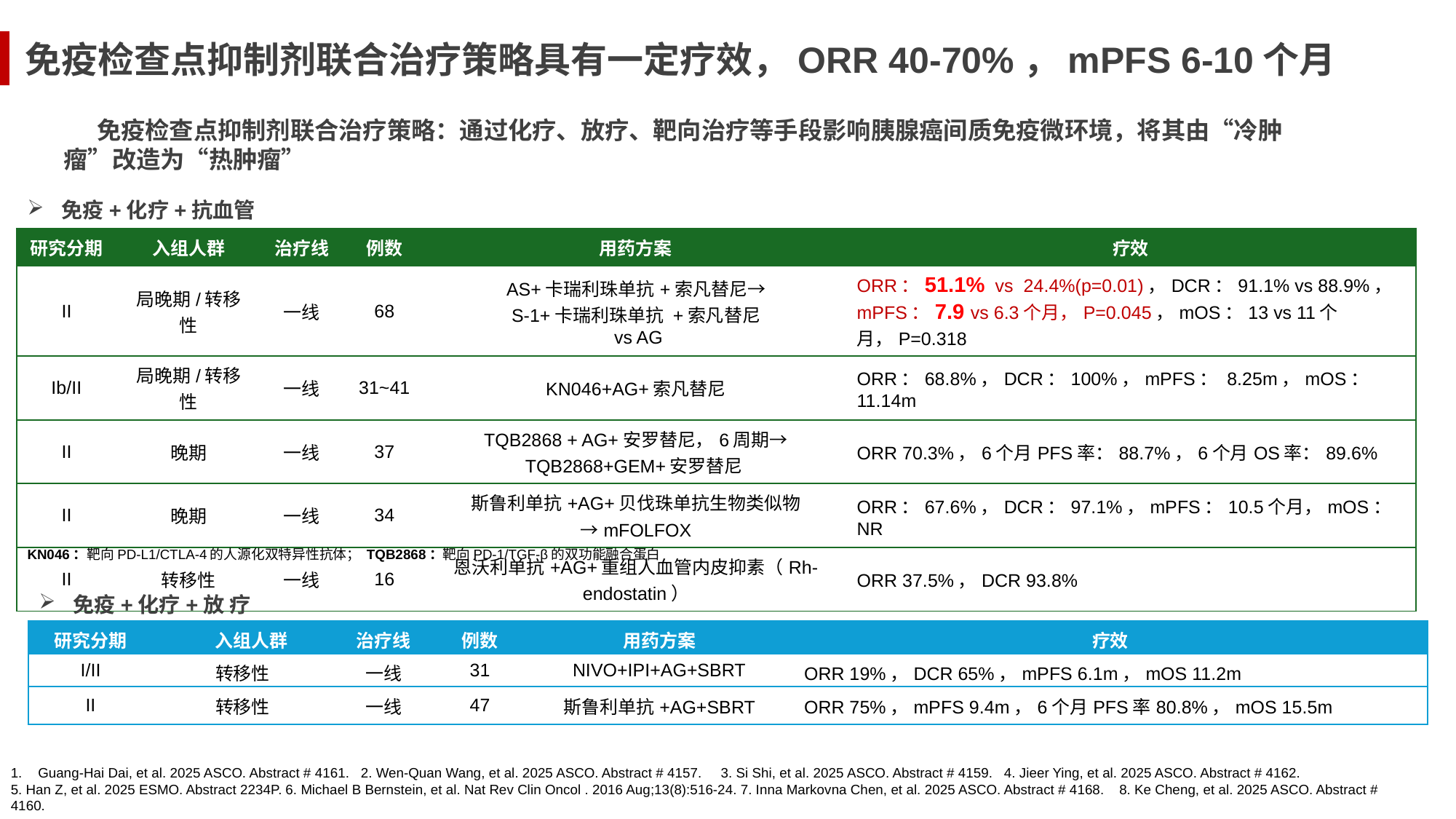

免疫检查点抑制剂联合治疗策略具有一定疗效，ORR 40-70%，mPFS 6-10个月
     免疫检查点抑制剂联合治疗策略：通过化疗、放疗、靶向治疗等手段影响胰腺癌间质免疫微环境，将其由“冷肿瘤”改造为“热肿瘤”
免疫+化疗+抗血管
| 研究分期 | 入组人群 | 治疗线 | 例数 | 用药方案 | 疗效 |
| --- | --- | --- | --- | --- | --- |
| II | 局晚期/转移性 | 一线 | 68 | AS+卡瑞利珠单抗+索凡替尼→ S-1+卡瑞利珠单抗 +索凡替尼 vs AG | ORR：51.1% vs 24.4%(p=0.01)，DCR：91.1% vs 88.9%， mPFS：7.9 vs 6.3个月，P=0.045，mOS：13 vs 11个月，P=0.318 |
| Ib/II | 局晚期/转移性 | 一线 | 31~41 | KN046+AG+索凡替尼 | ORR：68.8%，DCR：100%，mPFS： 8.25m，mOS：11.14m |
| II | 晚期 | 一线 | 37 | TQB2868 + AG+安罗替尼，6周期→ TQB2868+GEM+安罗替尼 | ORR 70.3%，6个月PFS率：88.7%，6个月OS率：89.6% |
| II | 晚期 | 一线 | 34 | 斯鲁利单抗+AG+贝伐珠单抗生物类似物→mFOLFOX | ORR：67.6%，DCR：97.1%，mPFS：10.5个月，mOS：NR |
| II | 转移性 | 一线 | 16 | 恩沃利单抗+AG+重组人血管内皮抑素（Rh-endostatin） | ORR 37.5%，DCR 93.8% |
KN046：靶向PD-L1/CTLA-4的人源化双特异性抗体； TQB2868：靶向PD-1/TGF-β的双功能融合蛋白
免疫+化疗+放 疗
| 研究分期 | 入组人群 | 治疗线 | 例数 | 用药方案 | 疗效 |
| --- | --- | --- | --- | --- | --- |
| I/II | 转移性 | 一线 | 31 | NIVO+IPI+AG+SBRT | ORR 19%，DCR 65%，mPFS 6.1m，mOS 11.2m |
| II | 转移性 | 一线 | 47 | 斯鲁利单抗+AG+SBRT | ORR 75%，mPFS 9.4m，6个月PFS率80.8%，mOS 15.5m |
Guang-Hai Dai, et al. 2025 ASCO. Abstract # 4161.   2. Wen-Quan Wang, et al. 2025 ASCO. Abstract # 4157.     3. Si Shi, et al. 2025 ASCO. Abstract # 4159.   4. Jieer Ying, et al. 2025 ASCO. Abstract # 4162.
5. Han Z, et al. 2025 ESMO. Abstract 2234P. 6. Michael B Bernstein, et al. Nat Rev Clin Oncol . 2016 Aug;13(8):516-24. 7. Inna Markovna Chen, et al. 2025 ASCO. Abstract # 4168.    8. Ke Cheng, et al. 2025 ASCO. Abstract # 4160.